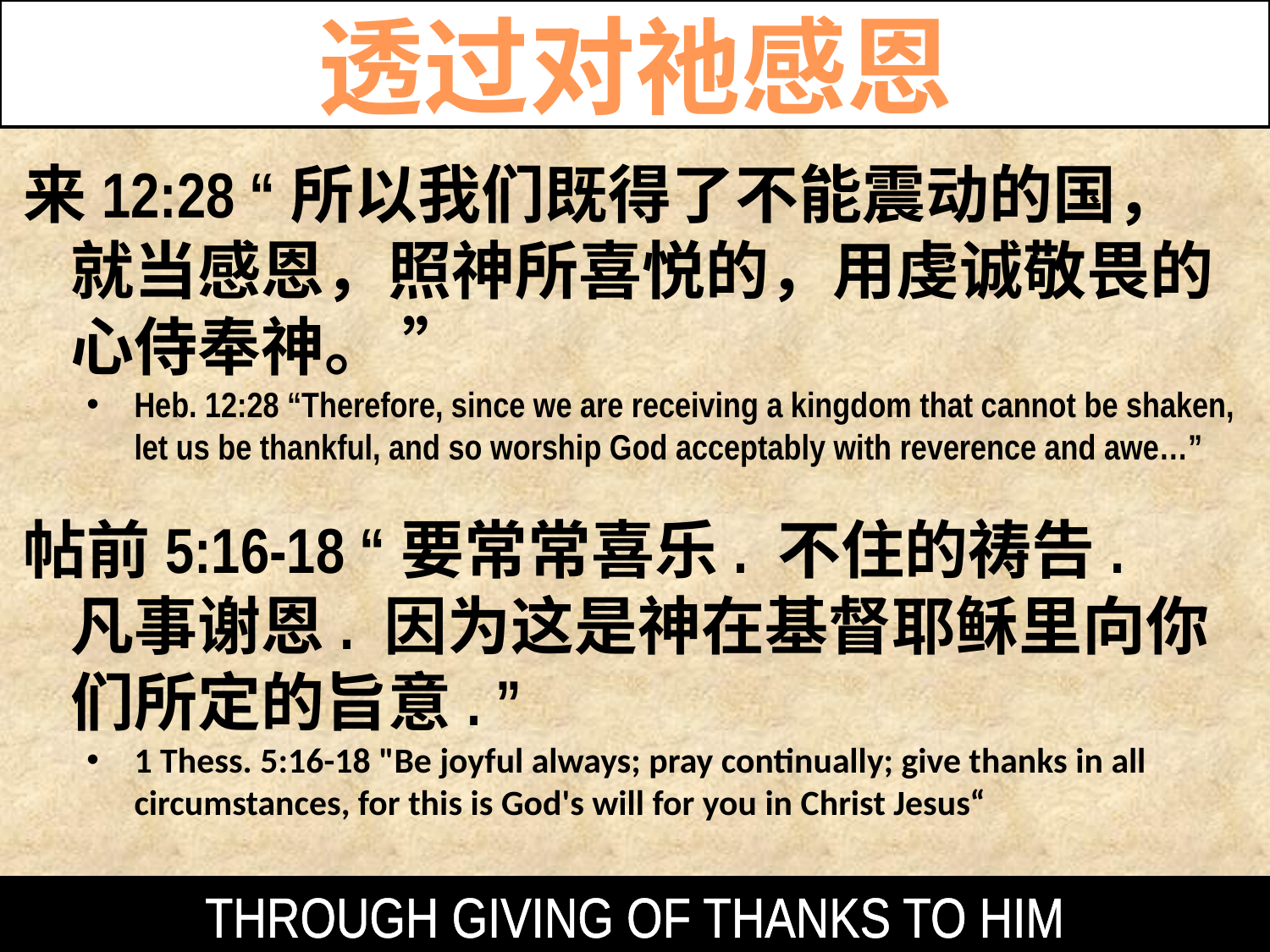

透过对祂感恩
来12:28 “所以我们既得了不能震动的国，   就当感恩，照神所喜悦的，用虔诚敬畏的心侍奉神。 ”
Heb. 12:28 “Therefore, since we are receiving a kingdom that cannot be shaken, let us be thankful, and so worship God acceptably with reverence and awe…”

帖前5:16-18 “要常常喜乐. 不住的祷告.
凡事谢恩. 因为这是神在基督耶稣里向你们所定的旨意. ”
1 Thess. 5:16-18 "Be joyful always; pray continually; give thanks in all circumstances, for this is God's will for you in Christ Jesus“
THROUGH GIVING OF THANKS TO HIM